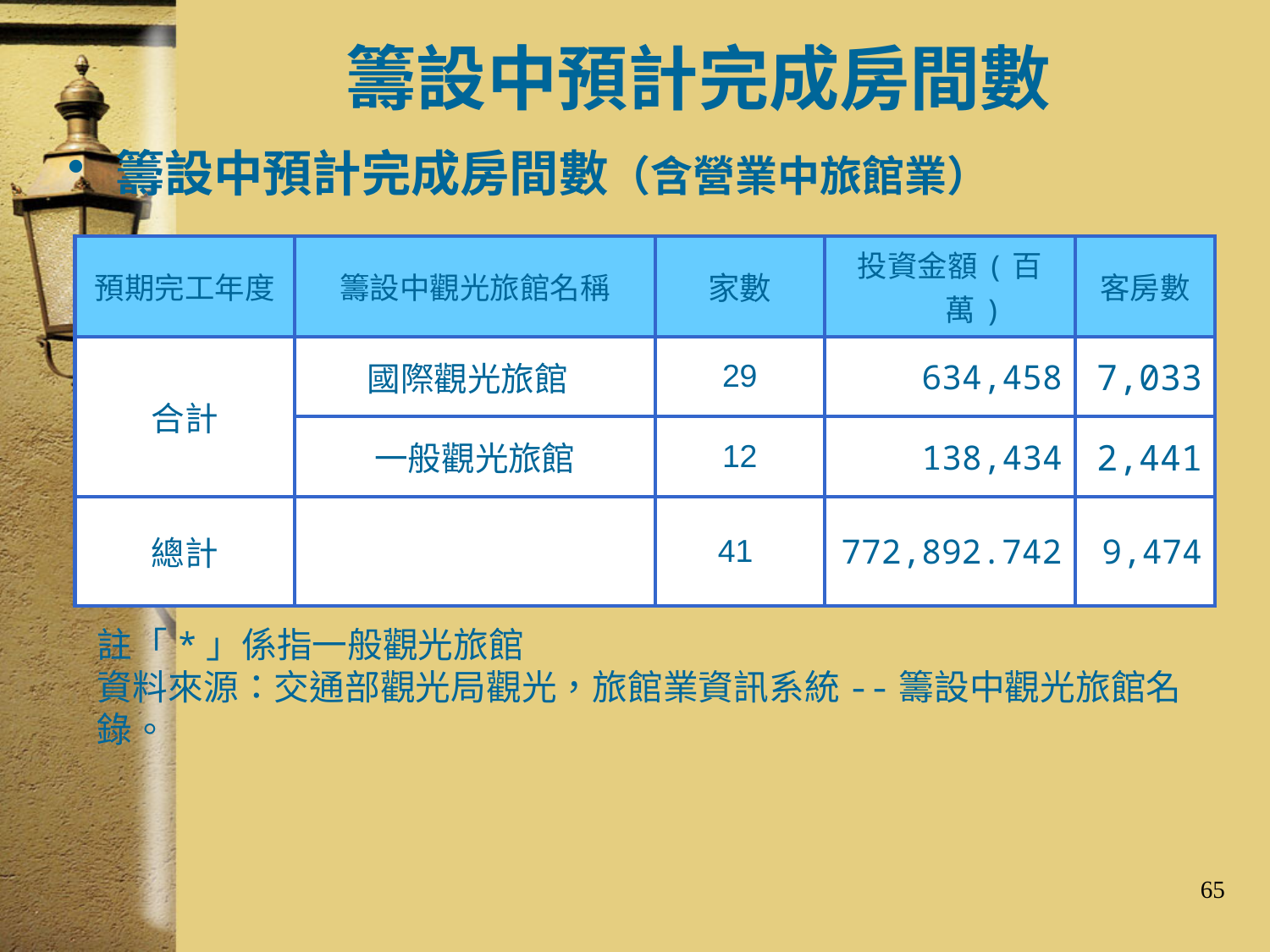

# 籌設中預計完成房間數
籌設中預計完成房間數（含營業中旅館業）
| 預期完工年度 | 籌設中觀光旅館名稱 | 家數 | 投資金額(百萬) | 客房數 |
| --- | --- | --- | --- | --- |
| 合計 | 國際觀光旅館 | 29 | 634,458 | 7,033 |
|  | 一般觀光旅館 | 12 | 138,434 | 2,441 |
| 總計 |  | 41 | 772,892.742 | 9,474 |
註「*」係指一般觀光旅館
資料來源：交通部觀光局觀光，旅館業資訊系統--籌設中觀光旅館名錄。
65